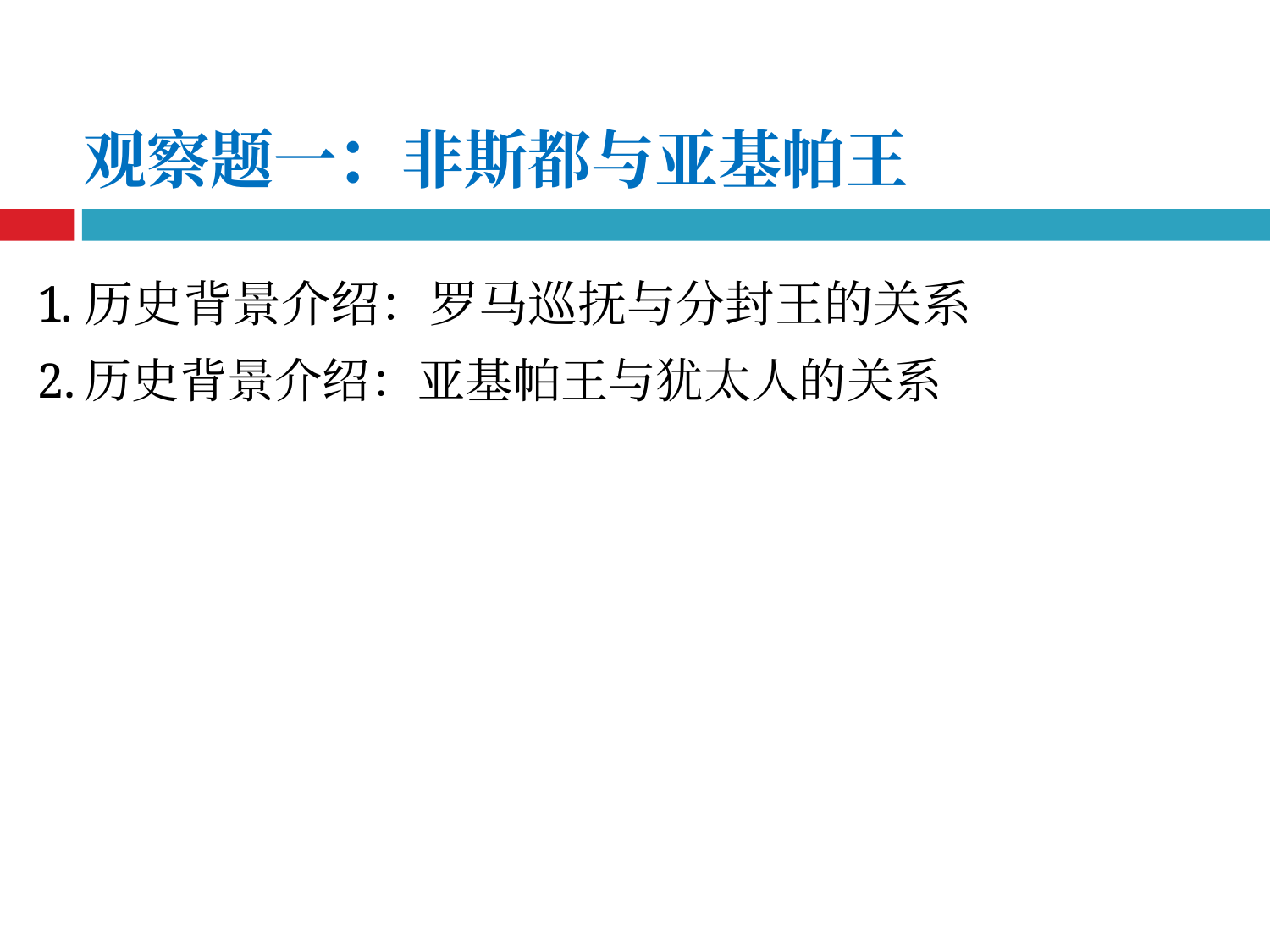

观察题一：非斯都与亚基帕王
历史背景介绍：罗马巡抚与分封王的关系
历史背景介绍：亚基帕王与犹太人的关系